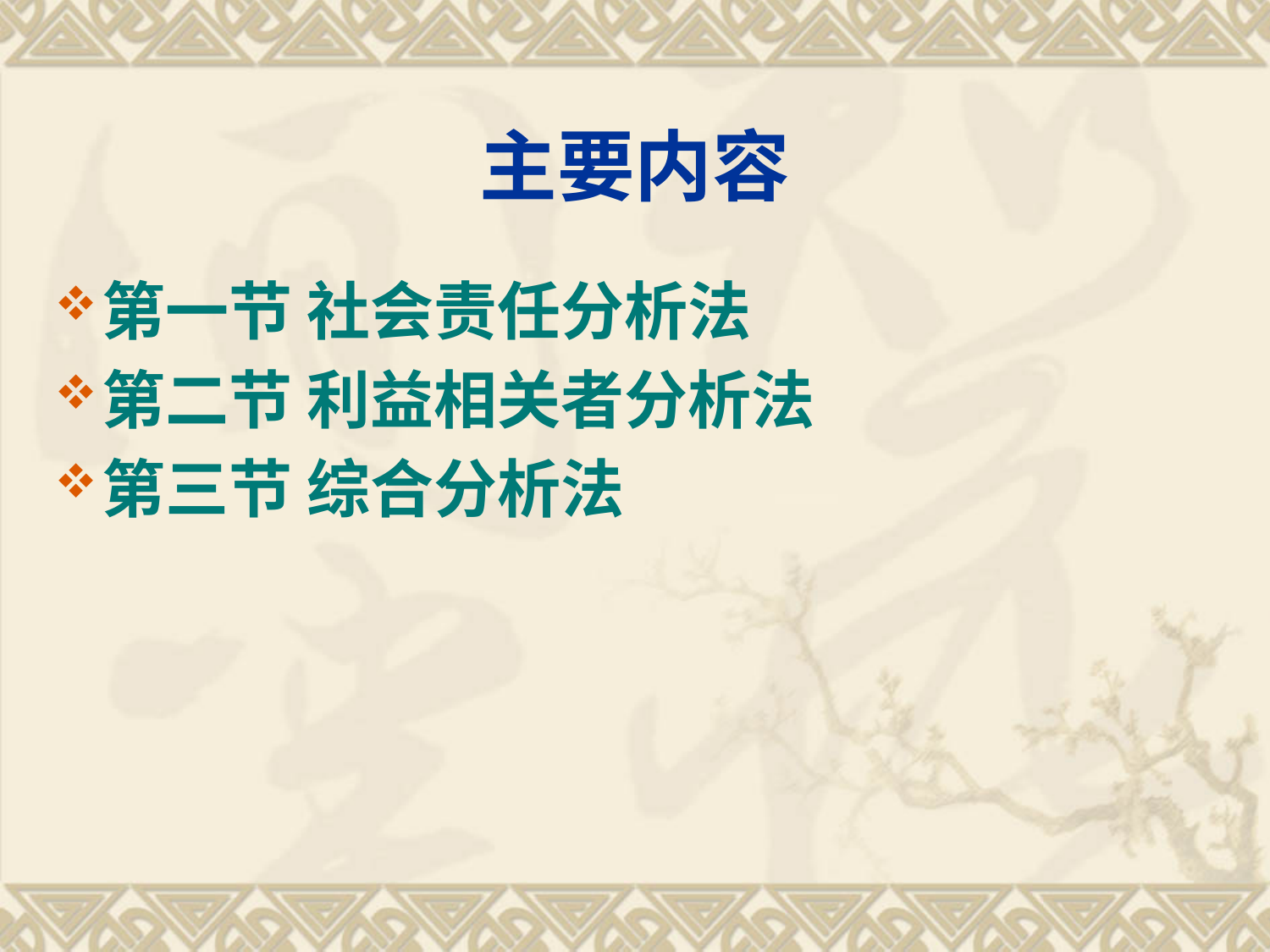

# 主要内容
第一节 社会责任分析法
第二节 利益相关者分析法
第三节 综合分析法